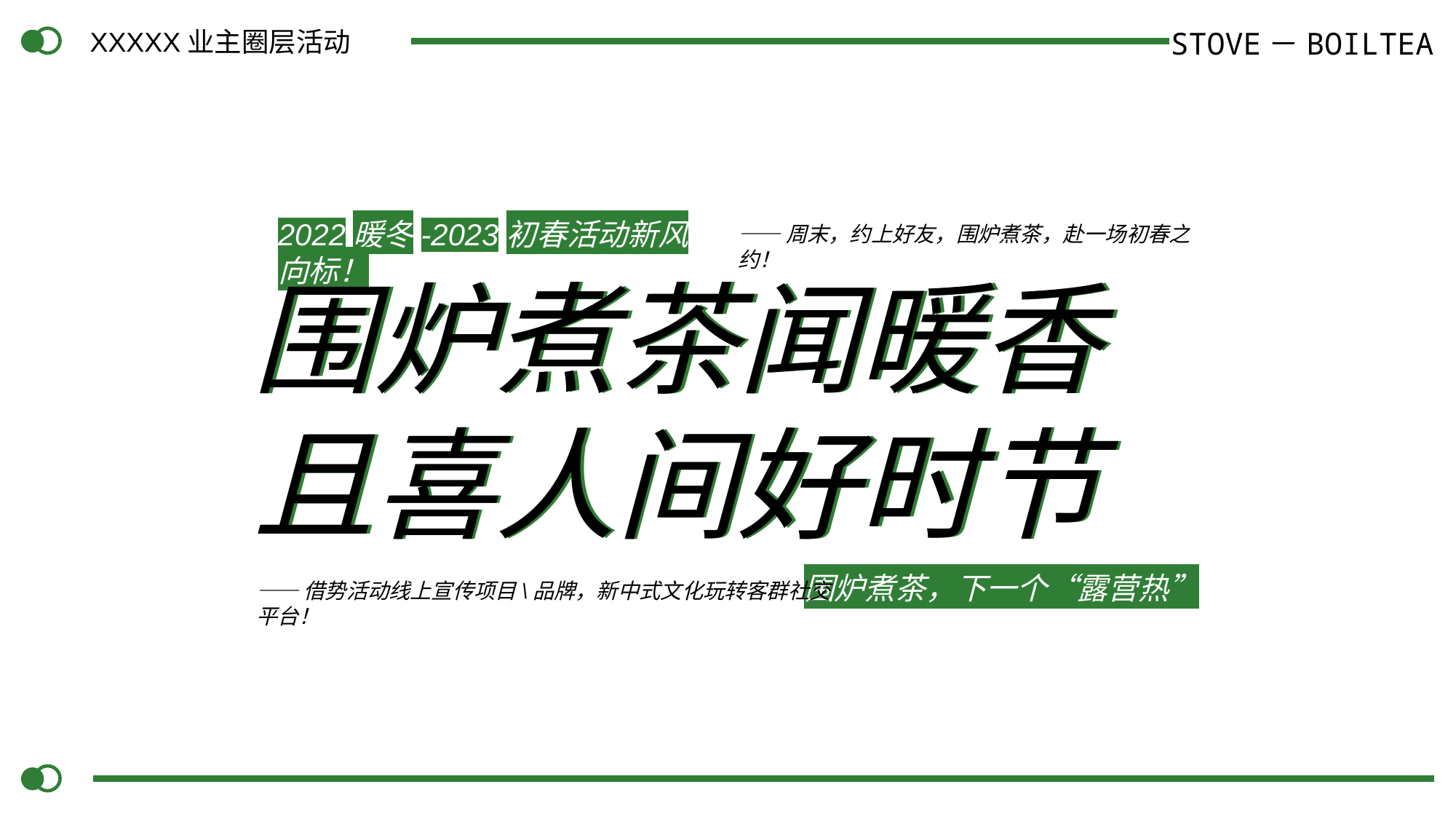

XXXXX业主圈层活动
STOVE－BOILTEA

2022暖冬-2023初春活动新风向标！
——周末，约上好友，围炉煮茶，赴一场初春之约！
围炉煮茶闻暖香
且喜人间好时节
围炉煮茶闻暖香
且喜人间好时节
围炉煮茶，下一个“露营热”
——借势活动线上宣传项目\品牌，新中式文化玩转客群社交平台！